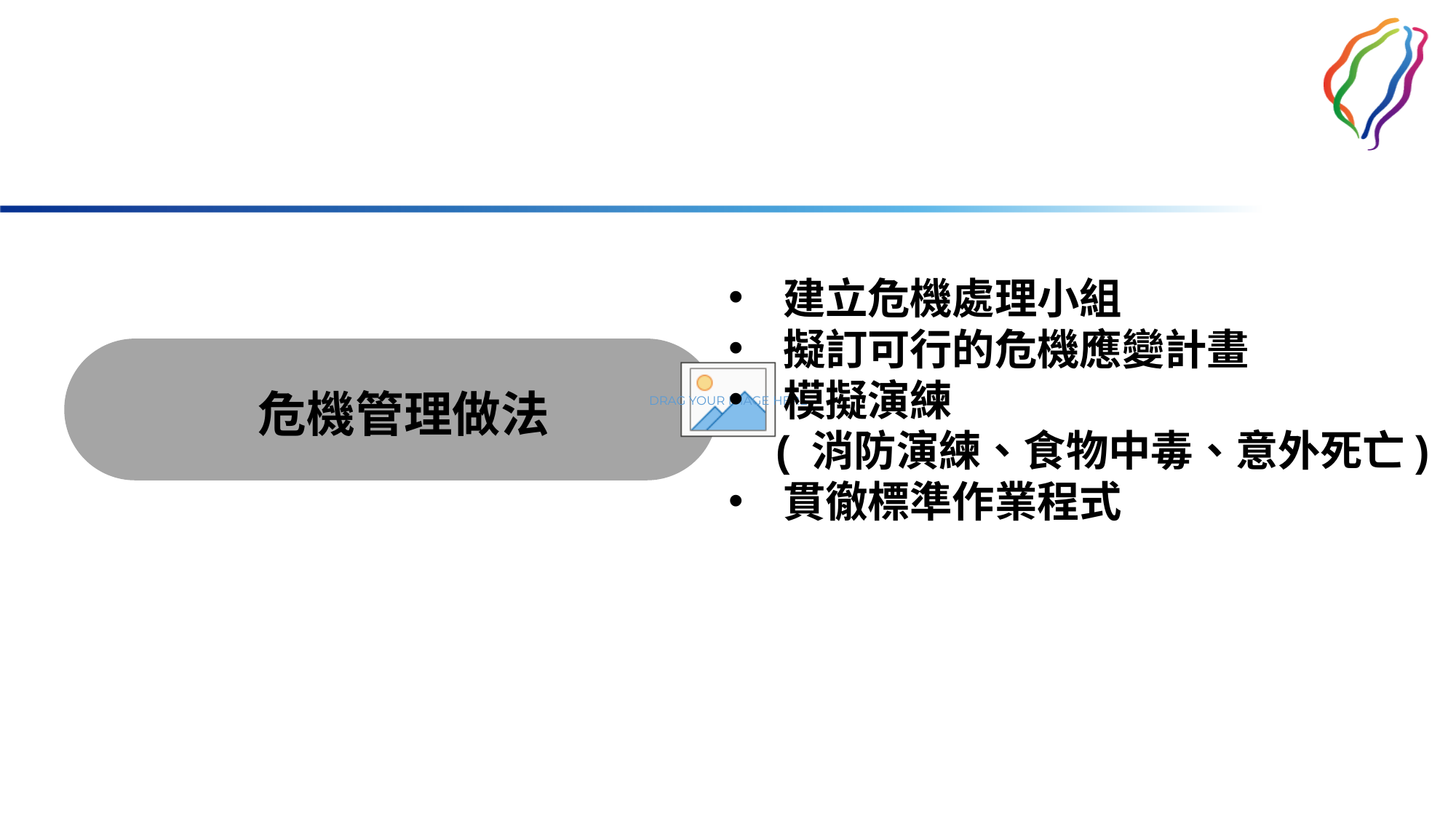

建立危機處理小組
擬訂可行的危機應變計畫
模擬演練
    ( 消防演練、食物中毒、意外死亡)
貫徹標準作業程式

         危機管理做法